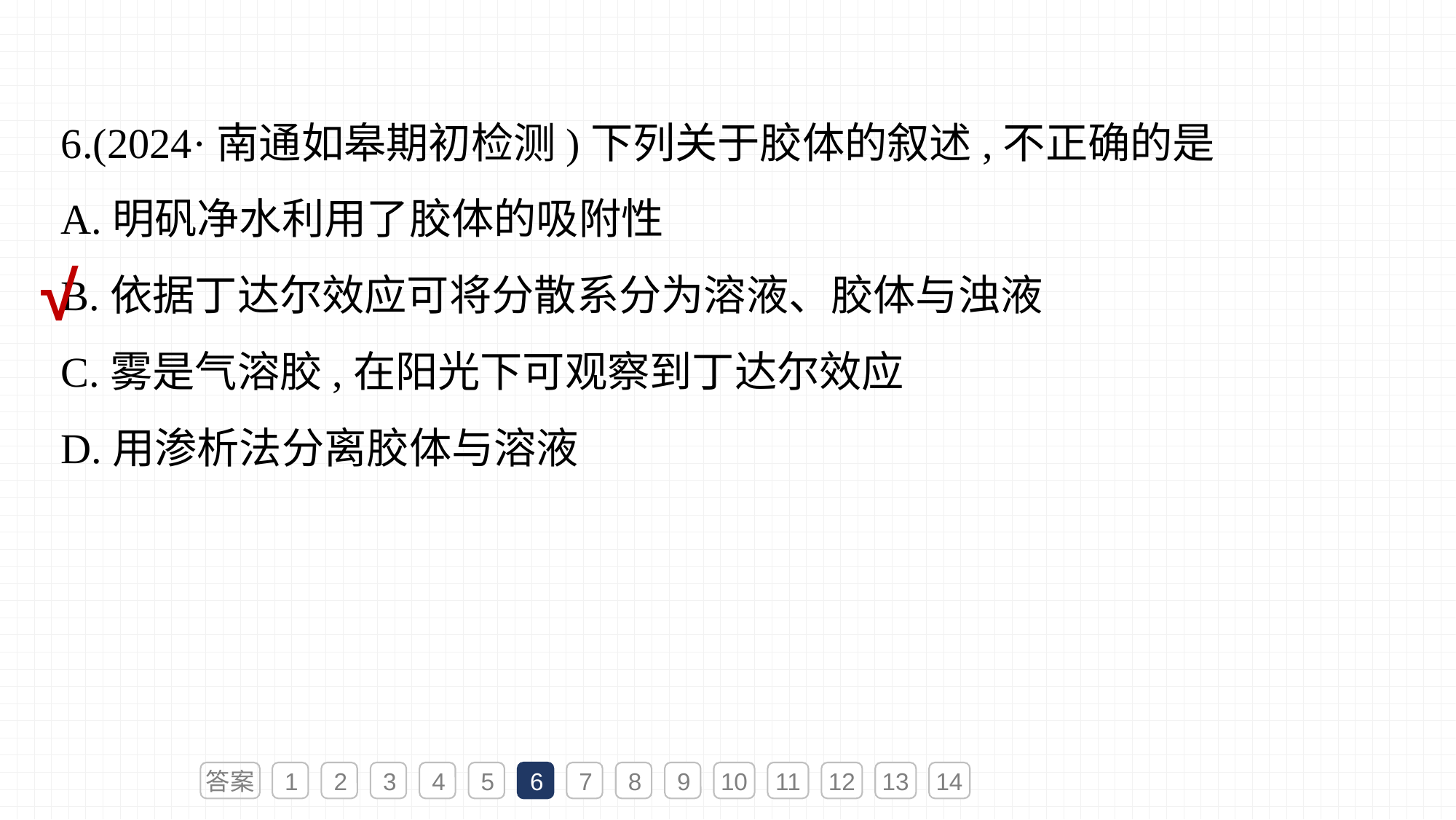

6.(2024·南通如皋期初检测)下列关于胶体的叙述,不正确的是
A.明矾净水利用了胶体的吸附性
B.依据丁达尔效应可将分散系分为溶液、胶体与浊液
C.雾是气溶胶,在阳光下可观察到丁达尔效应
D.用渗析法分离胶体与溶液
√
答案
1
2
3
4
5
6
7
8
9
10
11
12
13
14